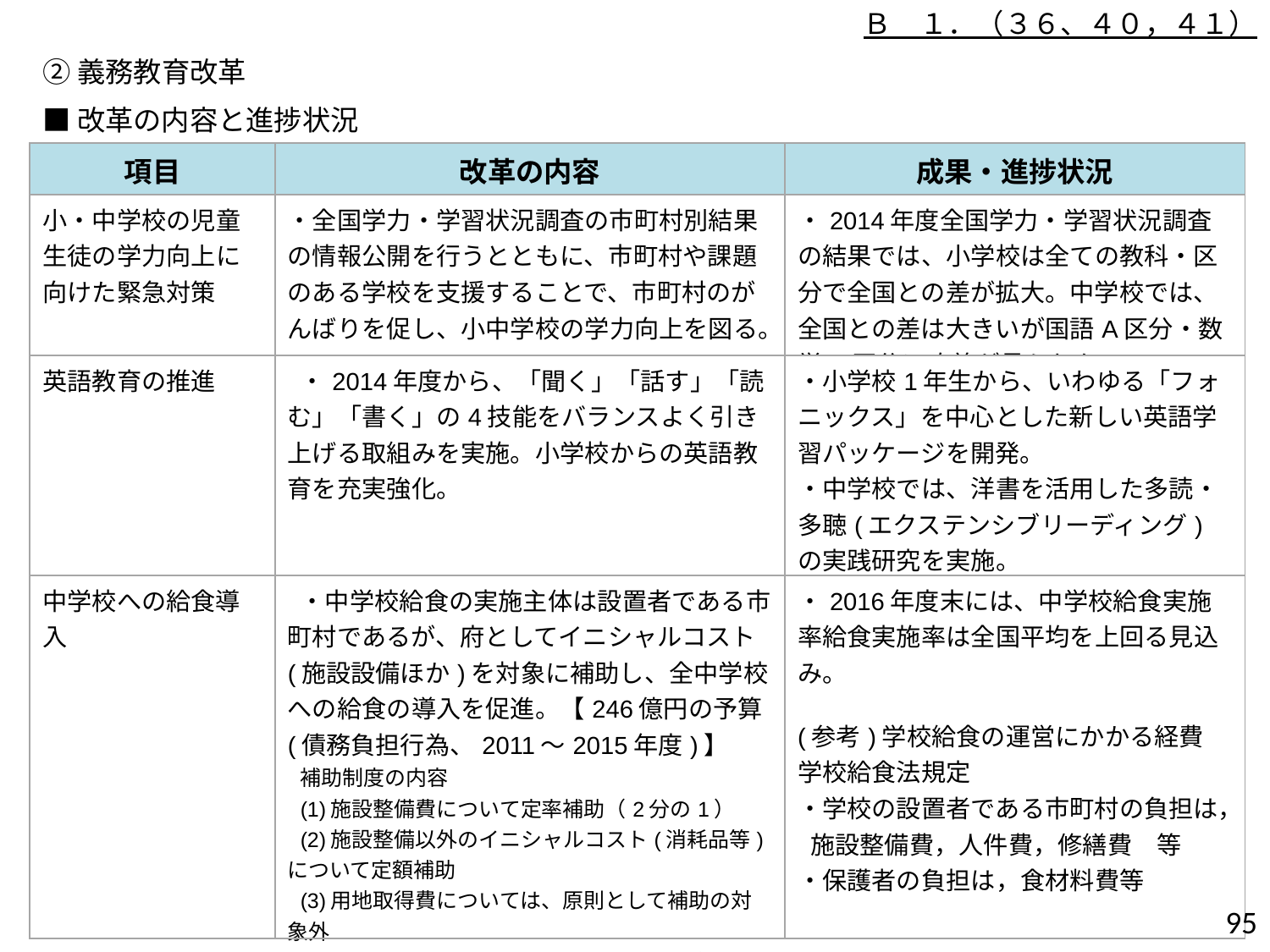

Ｂ　１．（３６、４０，４１）
②義務教育改革
■改革の内容と進捗状況
| 項目 | 改革の内容 | 成果・進捗状況 |
| --- | --- | --- |
| 小・中学校の児童生徒の学力向上に向けた緊急対策 | ・全国学力・学習状況調査の市町村別結果の情報公開を行うとともに、市町村や課題のある学校を支援することで、市町村のがんばりを促し、小中学校の学力向上を図る。 | ・2014年度全国学力・学習状況調査の結果では、小学校は全ての教科・区分で全国との差が拡大。中学校では、全国との差は大きいが国語A区分・数学B区分に改善が見られた。 |
| 英語教育の推進 | ・2014年度から、「聞く」「話す」「読む」「書く」の4技能をバランスよく引き上げる取組みを実施。小学校からの英語教育を充実強化。 | ・小学校1年生から、いわゆる「フォニックス」を中心とした新しい英語学習パッケージを開発。 ・中学校では、洋書を活用した多読・多聴(エクステンシブリーディング)の実践研究を実施。 |
| 中学校への給食導入 | ・中学校給食の実施主体は設置者である市町村であるが、府としてイニシャルコスト(施設設備ほか)を対象に補助し、全中学校への給食の導入を促進。【246億円の予算(債務負担行為、2011～2015年度)】 補助制度の内容 (1)施設整備費について定率補助（2分の1） (2)施設整備以外のイニシャルコスト(消耗品等)について定額補助 (3)用地取得費については、原則として補助の対象外 (4)過度な施設整備を抑制するため、補助金の上限額を設定 | ・2016年度末には、中学校給食実施率給食実施率は全国平均を上回る見込み。 (参考)学校給食の運営にかかる経費 学校給食法規定 ・学校の設置者である市町村の負担は，施設整備費，人件費，修繕費　等 ・保護者の負担は，食材料費等 |
95